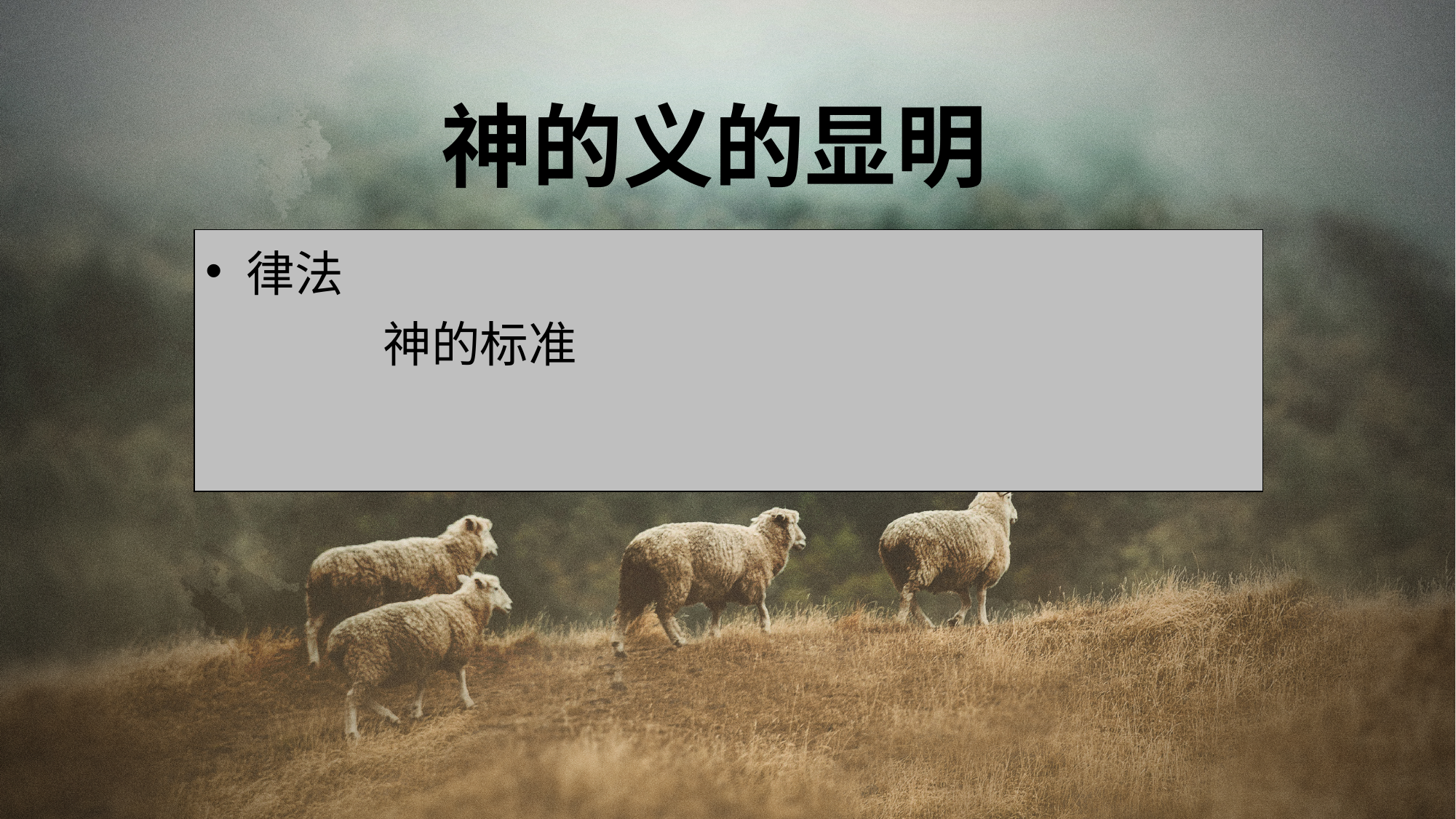

# 神的义的显明
| 律法 神的标准 |
| --- |